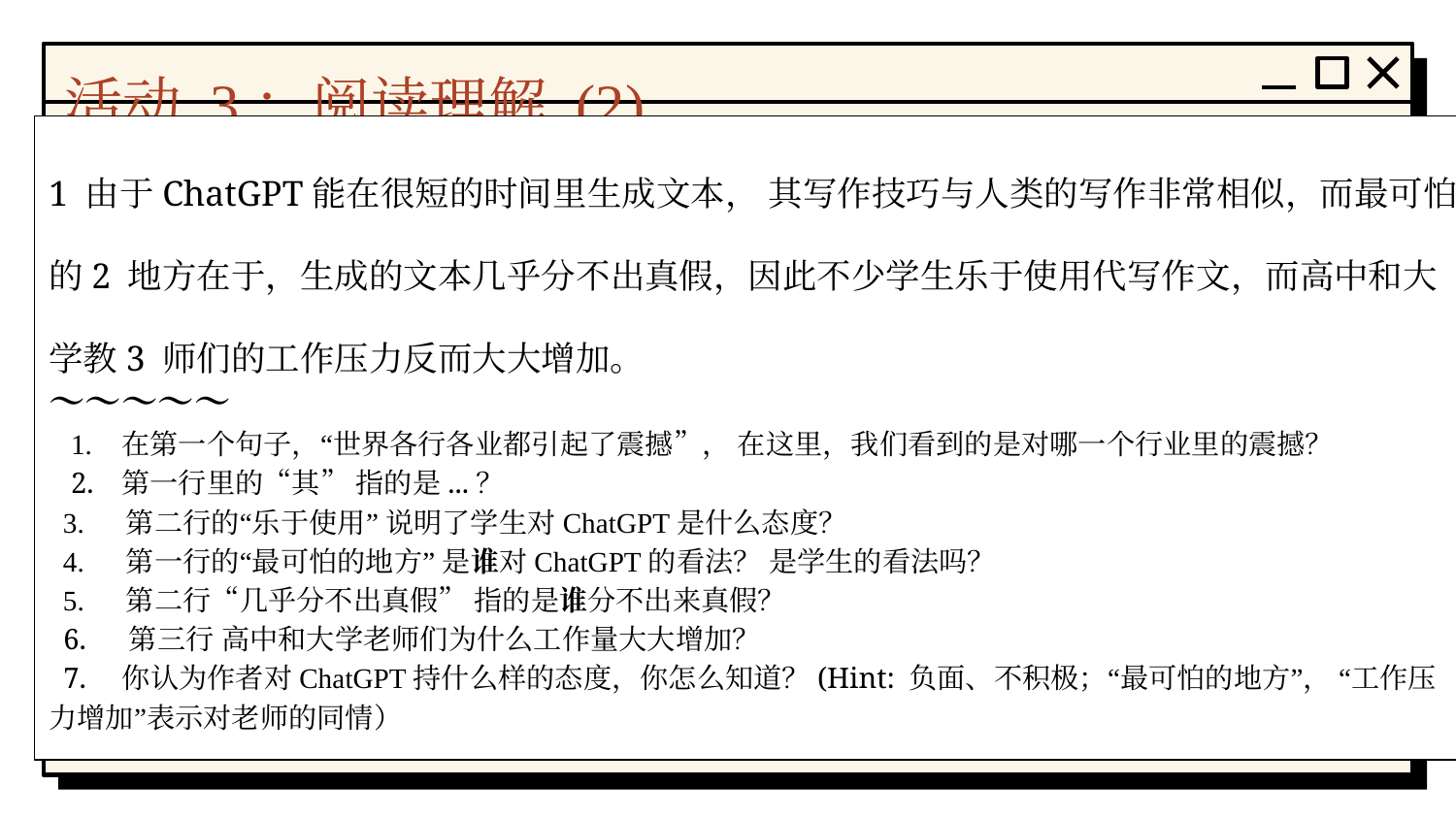

# 活动 3：阅读理解 (2)
1 由于ChatGPT能在很短的时间里生成文本， 其写作技巧与人类的写作非常相似，而最可怕的2 地方在于，生成的文本几乎分不出真假，因此不少学生乐于使用代写作文，而高中和大学教3 师们的工作压力反而大大增加。
～～～～～
在第一个句子，“世界各行各业都引起了震撼”， 在这里，我们看到的是对哪一个行业里的震撼？
第一行里的“其” 指的是...？
  3.     第二行的“乐于使用” 说明了学生对ChatGPT是什么态度？
  4.     第一行的“最可怕的地方” 是谁对ChatGPT的看法？ 是学生的看法吗？
  5.     第二行“几乎分不出真假” 指的是谁分不出来真假？
  6.     第三行 高中和大学老师们为什么工作量大大增加？
  7.    你认为作者对ChatGPT持什么样的态度，你怎么知道？(Hint: 负面、不积极；“最可怕的地方”， “工作压力增加”表示对老师的同情）